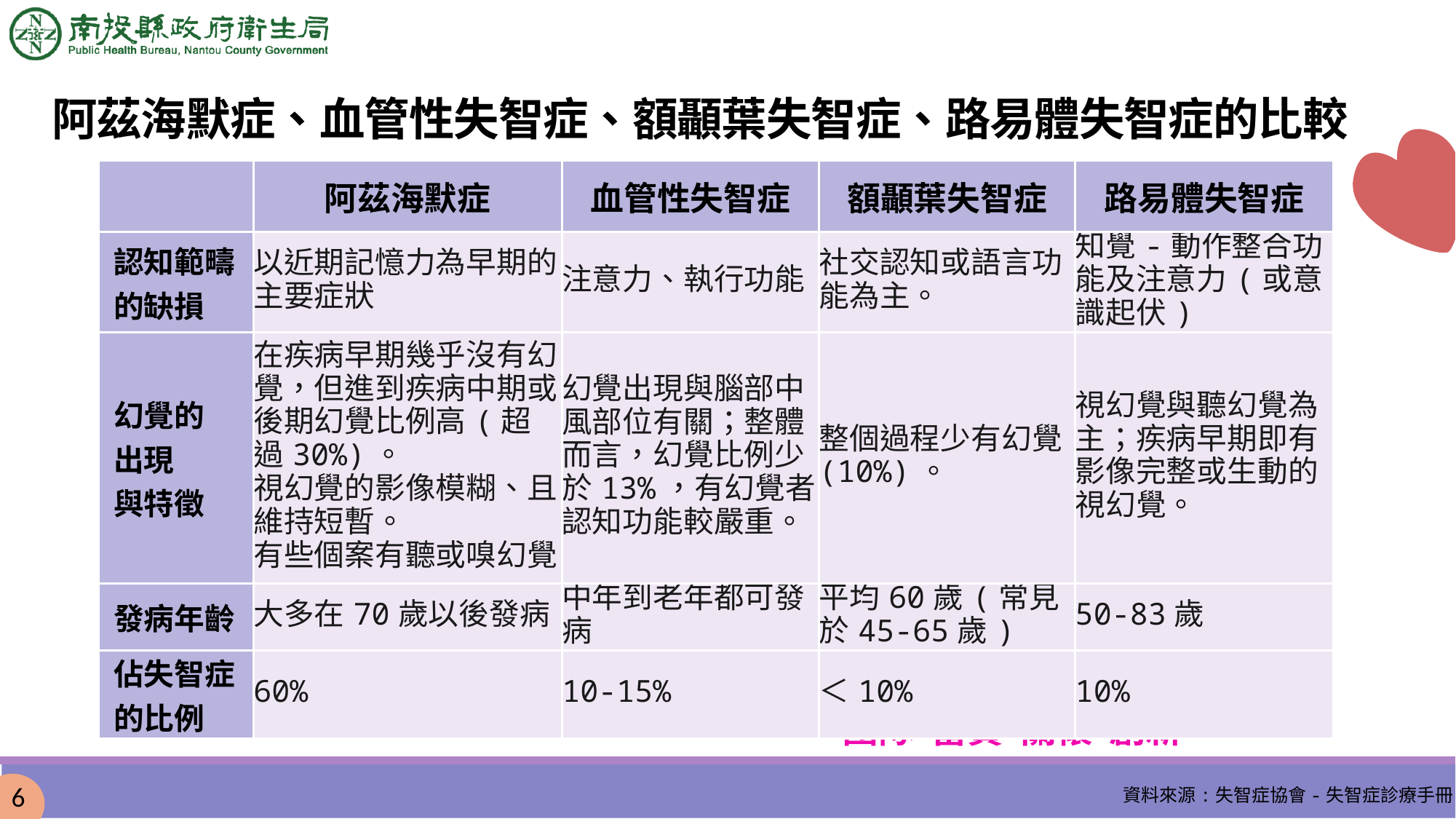

# 阿茲海默症、血管性失智症、額顳葉失智症、路易體失智症的比較

|  | 阿茲海默症 | 血管性失智症 | 額顳葉失智症 | 路易體失智症 |
| --- | --- | --- | --- | --- |
| 認知範疇 的缺損 | 以近期記憶力為早期的主要症狀 | 注意力、執行功能 | 社交認知或語言功能為主。 | 知覺-動作整合功能及注意力(或意識起伏) |
| 幻覺的 出現 與特徵 | 在疾病早期幾乎沒有幻覺，但進到疾病中期或後期幻覺比例高(超過30%)。 視幻覺的影像模糊、且維持短暫。 有些個案有聽或嗅幻覺。 | 幻覺出現與腦部中風部位有關；整體而言，幻覺比例少於13%，有幻覺者認知功能較嚴重。 | 整個過程少有幻覺 (10%)。 | 視幻覺與聽幻覺為主；疾病早期即有影像完整或生動的視幻覺。 |
| 發病年齡 | 大多在70歲以後發病 | 中年到老年都可發病 | 平均60歲(常見於45-65歲) | 50-83歲 |
| 佔失智症 的比例 | 60% | 10-15% | ＜10% | 10% |
團隊   當責   關懷   創新

6
6
資料來源:失智症協會-失智症診療手冊